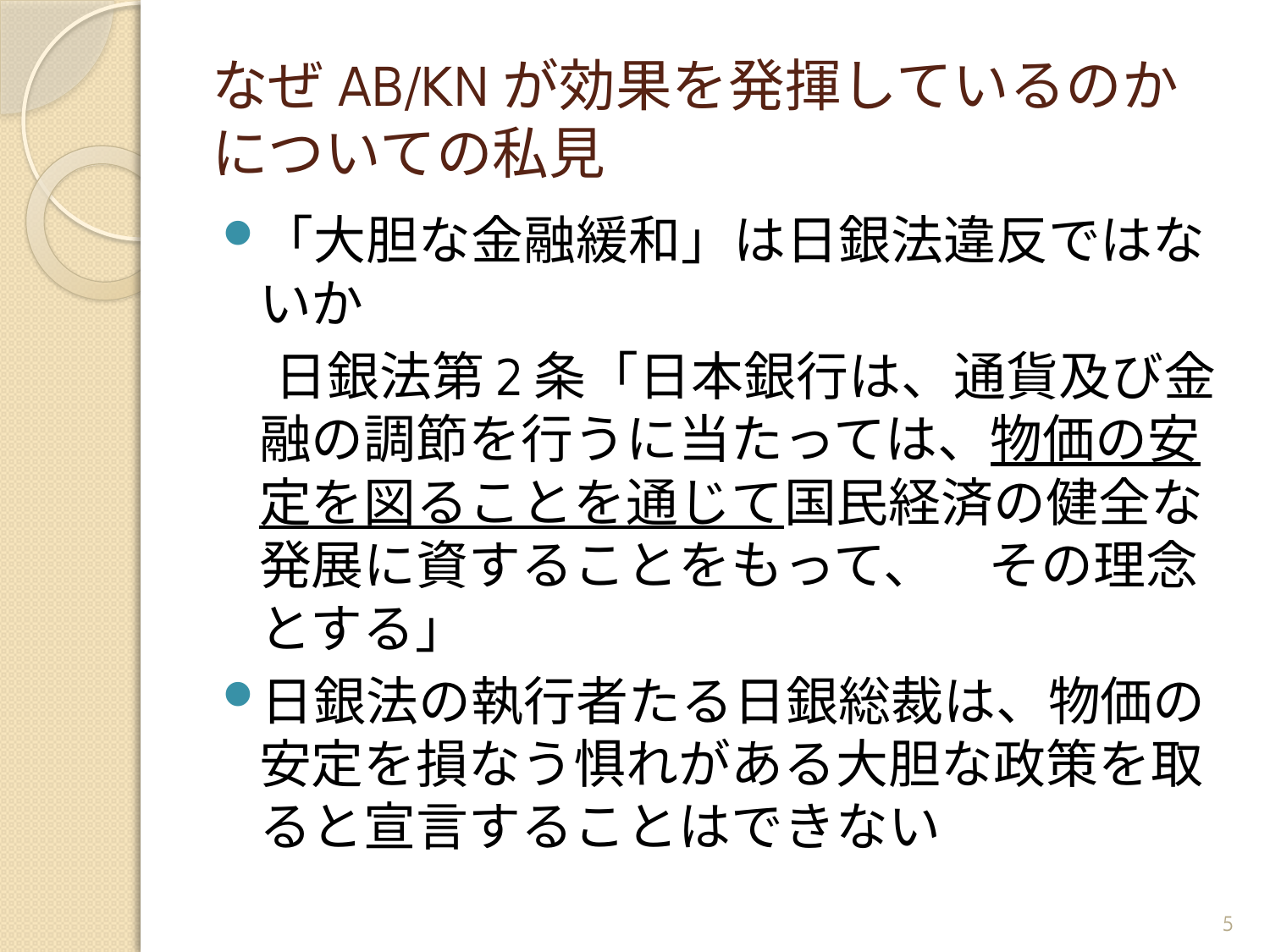

# なぜAB/KNが効果を発揮しているのかについての私見
「大胆な金融緩和」は日銀法違反ではないか
　日銀法第2条「日本銀行は、通貨及び金融の調節を行うに当たっては、物価の安定を図ることを通じて国民経済の健全な発展に資することをもって、　その理念とする」
日銀法の執行者たる日銀総裁は、物価の安定を損なう惧れがある大胆な政策を取ると宣言することはできない

5